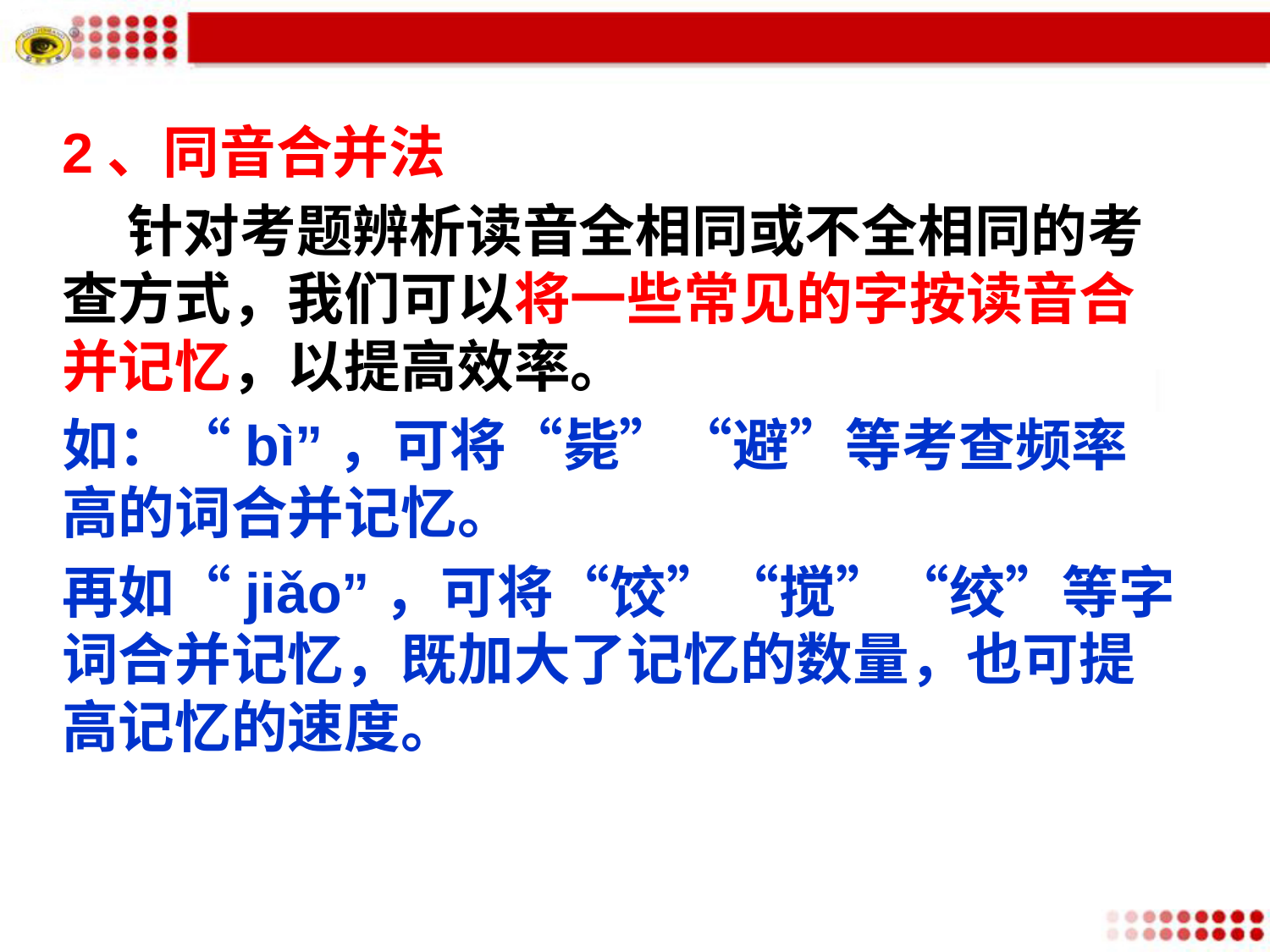

2、同音合并法
    针对考题辨析读音全相同或不全相同的考查方式，我们可以将一些常见的字按读音合并记忆，以提高效率。
如：“bì”，可将“毙”“避”等考查频率高的词合并记忆。
再如“jiǎo”，可将“饺”“搅”“绞”等字词合并记忆，既加大了记忆的数量，也可提高记忆的速度。